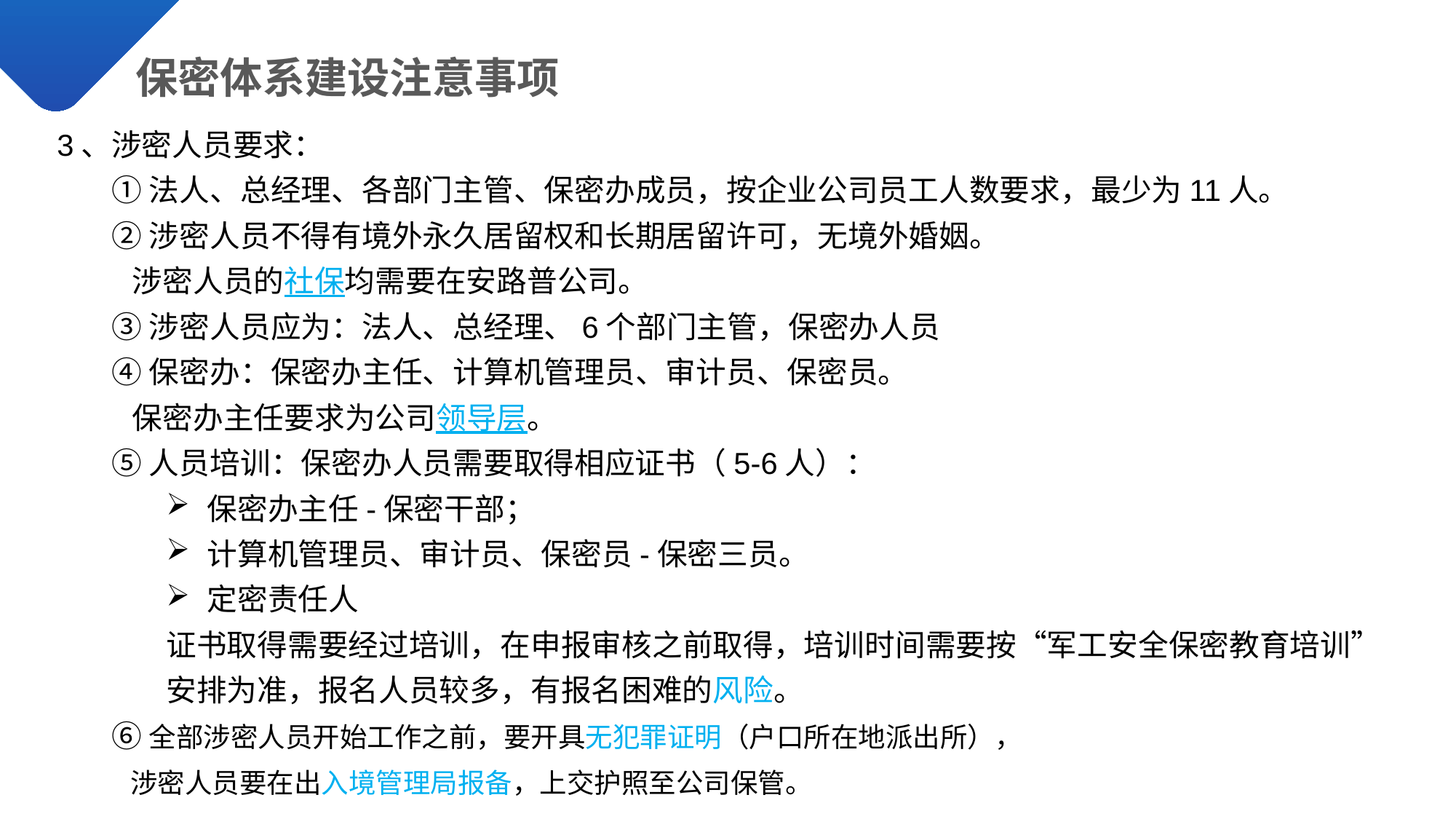

保密体系建设注意事项
3、涉密人员要求：
①法人、总经理、各部门主管、保密办成员，按企业公司员工人数要求，最少为11人。
②涉密人员不得有境外永久居留权和长期居留许可，无境外婚姻。
  涉密人员的社保均需要在安路普公司。
③涉密人员应为：法人、总经理、6个部门主管，保密办人员
④保密办：保密办主任、计算机管理员、审计员、保密员。
  保密办主任要求为公司领导层。
⑤人员培训：保密办人员需要取得相应证书（5-6人）：
保密办主任-保密干部；
计算机管理员、审计员、保密员-保密三员。
定密责任人
证书取得需要经过培训，在申报审核之前取得，培训时间需要按“军工安全保密教育培训”安排为准，报名人员较多，有报名困难的风险。
⑥全部涉密人员开始工作之前，要开具无犯罪证明（户口所在地派出所），
  涉密人员要在出入境管理局报备，上交护照至公司保管。